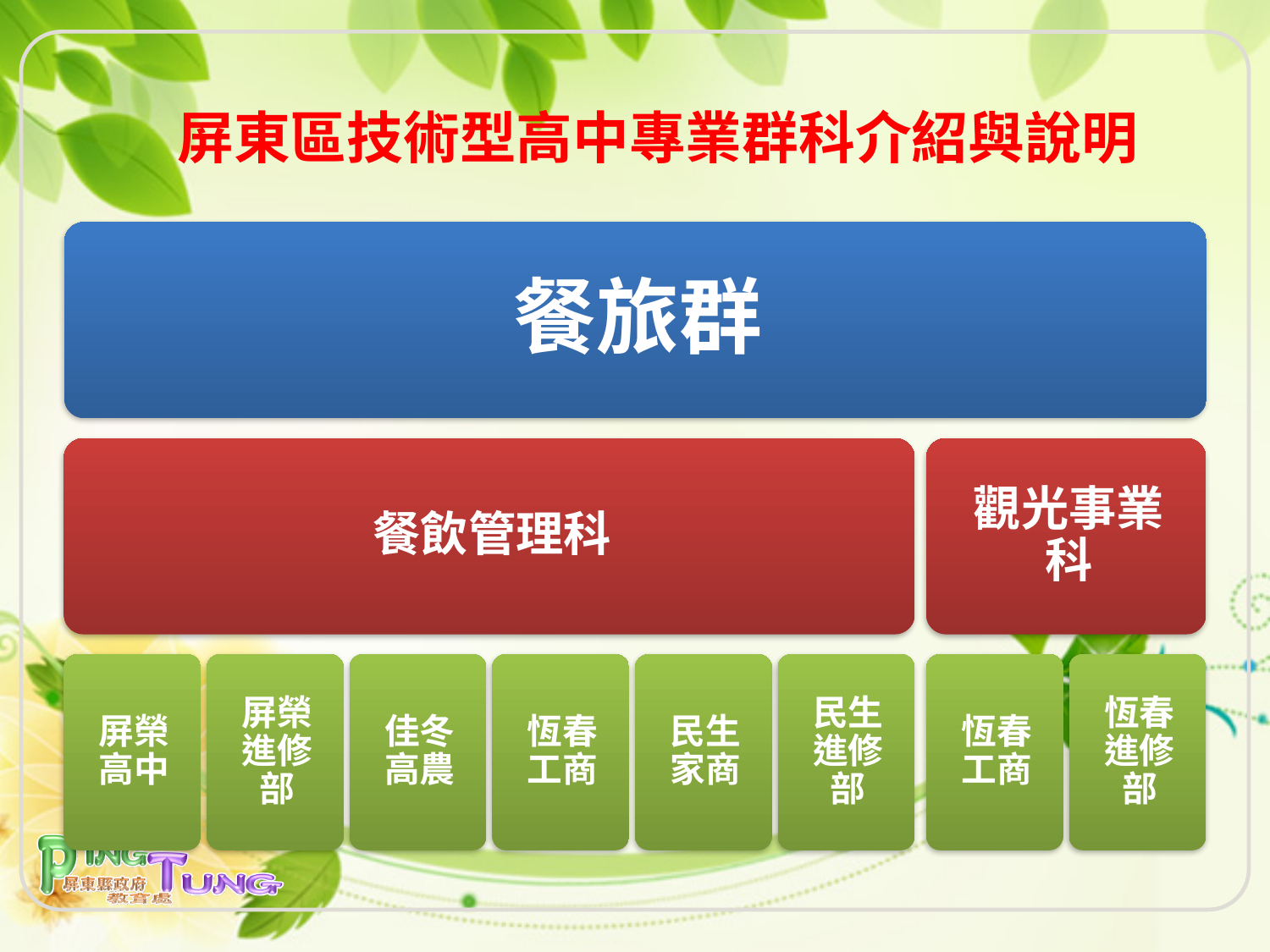

屏東區技術型高中專業群科介紹與說明
餐旅群
餐飲管理科
屏榮高中
屏榮進修部
佳冬高農
恆春工商
民生家商
民生進修部
觀光事業科
恆春工商
恆春進修部